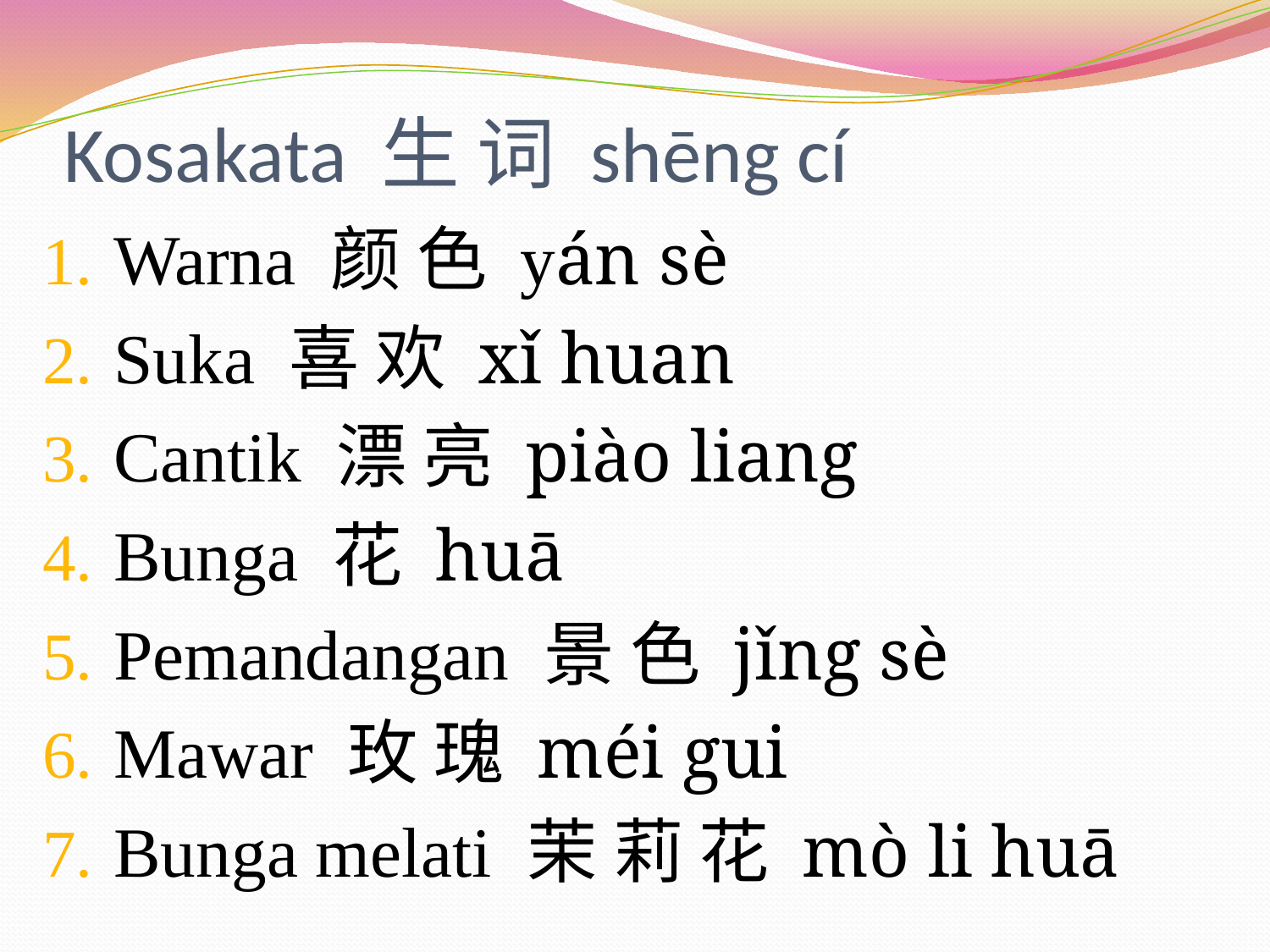

# Kosakata 生 词 shēng cí
Warna 颜 色 yán sè
Suka 喜 欢 xǐ huan
Cantik 漂 亮 piào liang
Bunga 花 huā
Pemandangan 景 色 jǐng sè
Mawar 玫 瑰 méi gui
Bunga melati 茉 莉 花 mò li huā